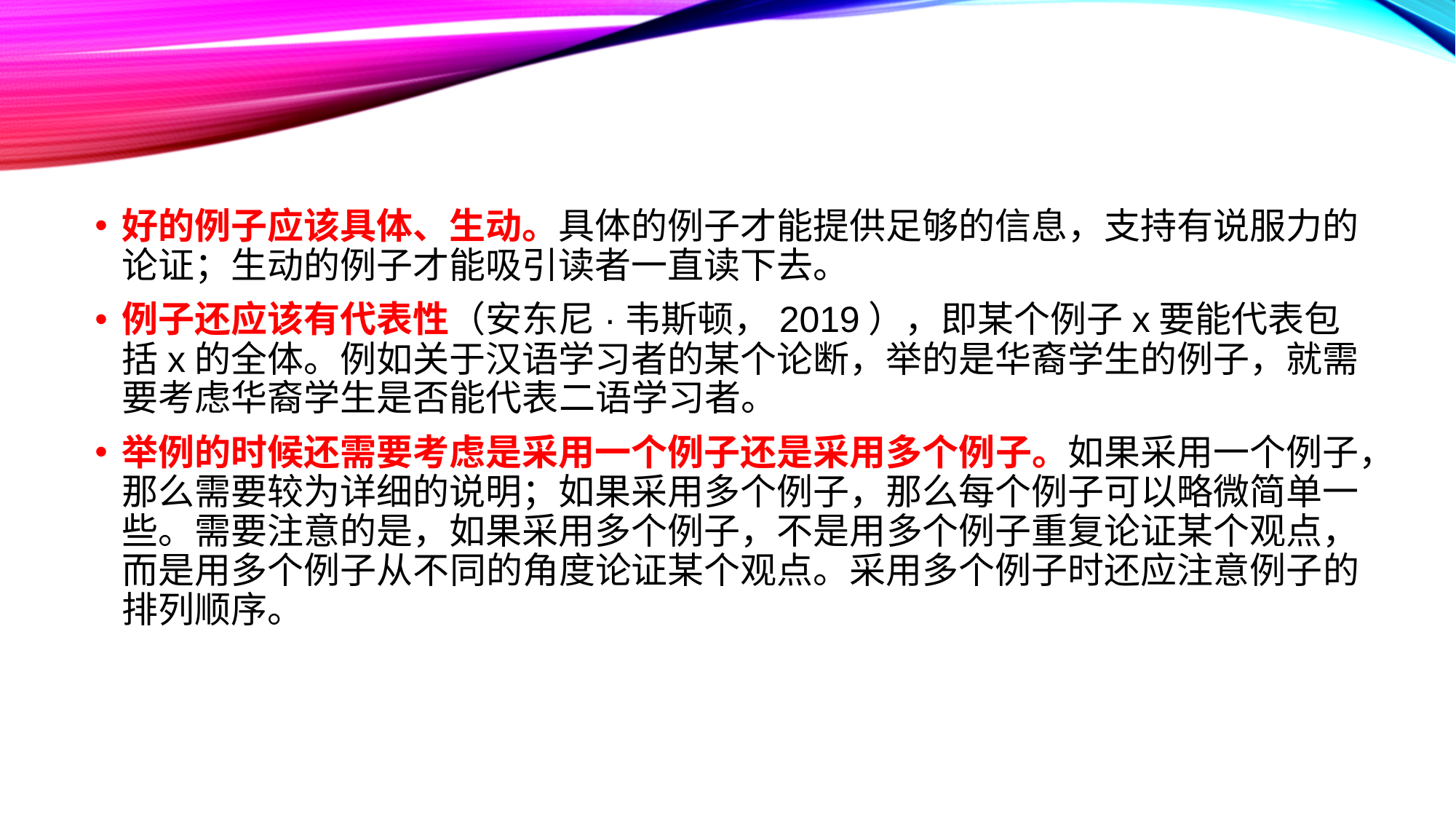

好的例子应该具体、生动。具体的例子才能提供足够的信息，支持有说服力的论证；生动的例子才能吸引读者一直读下去。
例子还应该有代表性（安东尼·韦斯顿，2019），即某个例子x要能代表包括x的全体。例如关于汉语学习者的某个论断，举的是华裔学生的例子，就需要考虑华裔学生是否能代表二语学习者。
举例的时候还需要考虑是采用一个例子还是采用多个例子。如果采用一个例子，那么需要较为详细的说明；如果采用多个例子，那么每个例子可以略微简单一些。需要注意的是，如果采用多个例子，不是用多个例子重复论证某个观点，而是用多个例子从不同的角度论证某个观点。采用多个例子时还应注意例子的排列顺序。